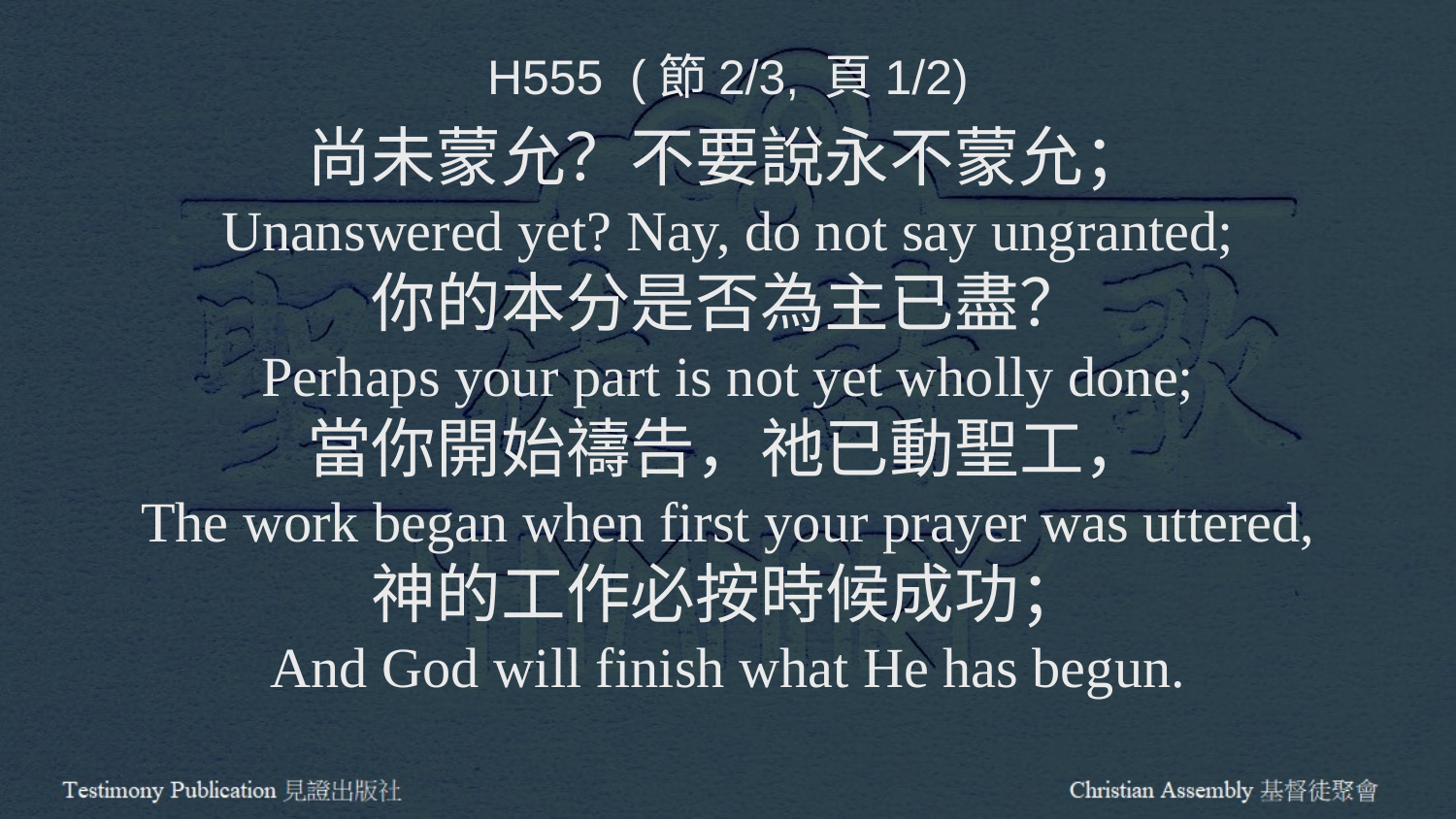

H555  (節2/3, 頁1/2)
尚未蒙允？不要說永不蒙允；
Unanswered yet? Nay, do not say ungranted;
你的本分是否為主已盡？
Perhaps your part is not yet wholly done;
當你開始禱告，祂已動聖工，
The work began when first your prayer was uttered,
神的工作必按時候成功；
And God will finish what He has begun.